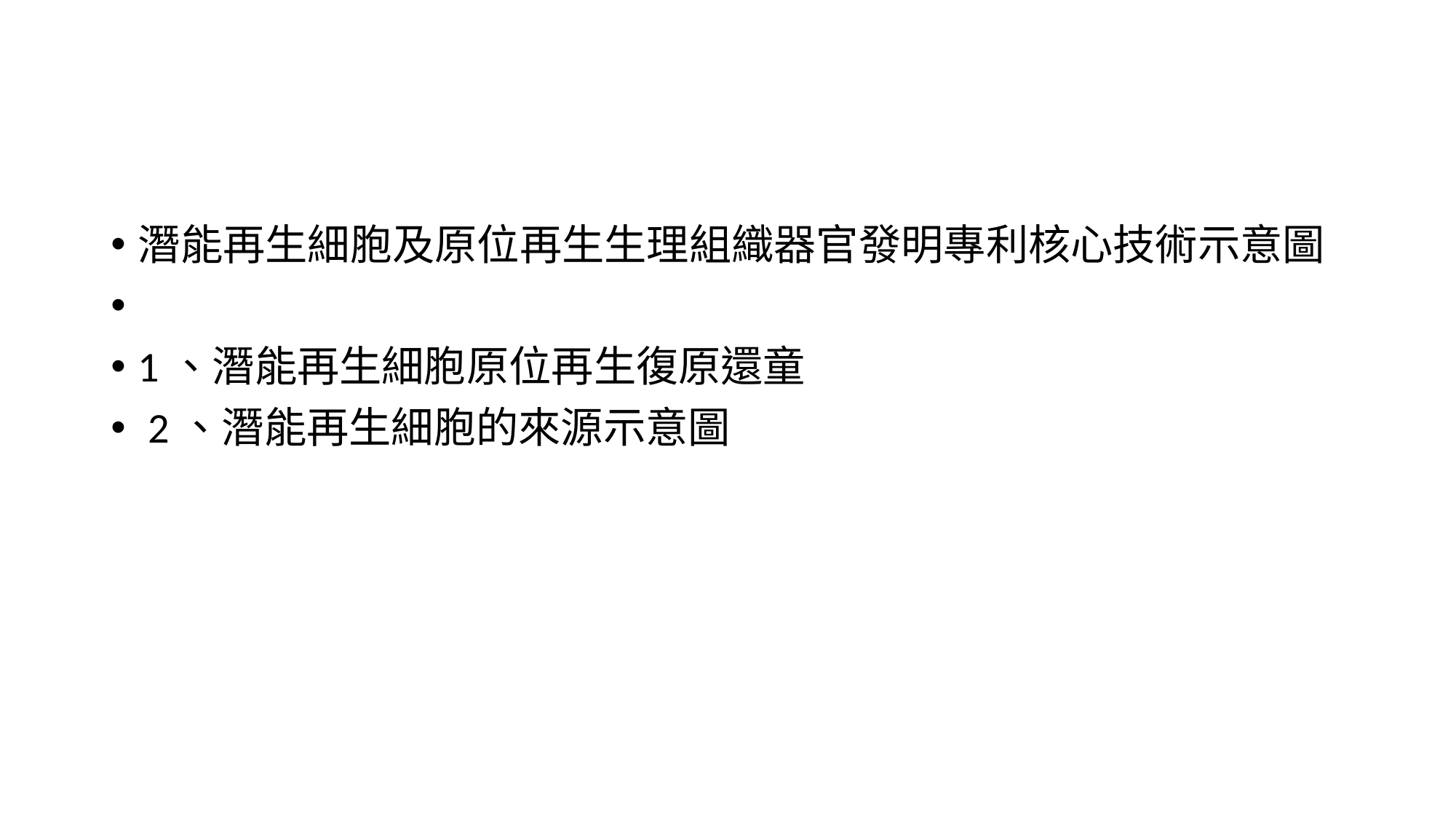

潛能再生細胞及原位再生生理組織器官發明專利核心技術示意圖

1、潛能再生細胞原位再生復原還童
 2、潛能再生細胞的來源示意圖